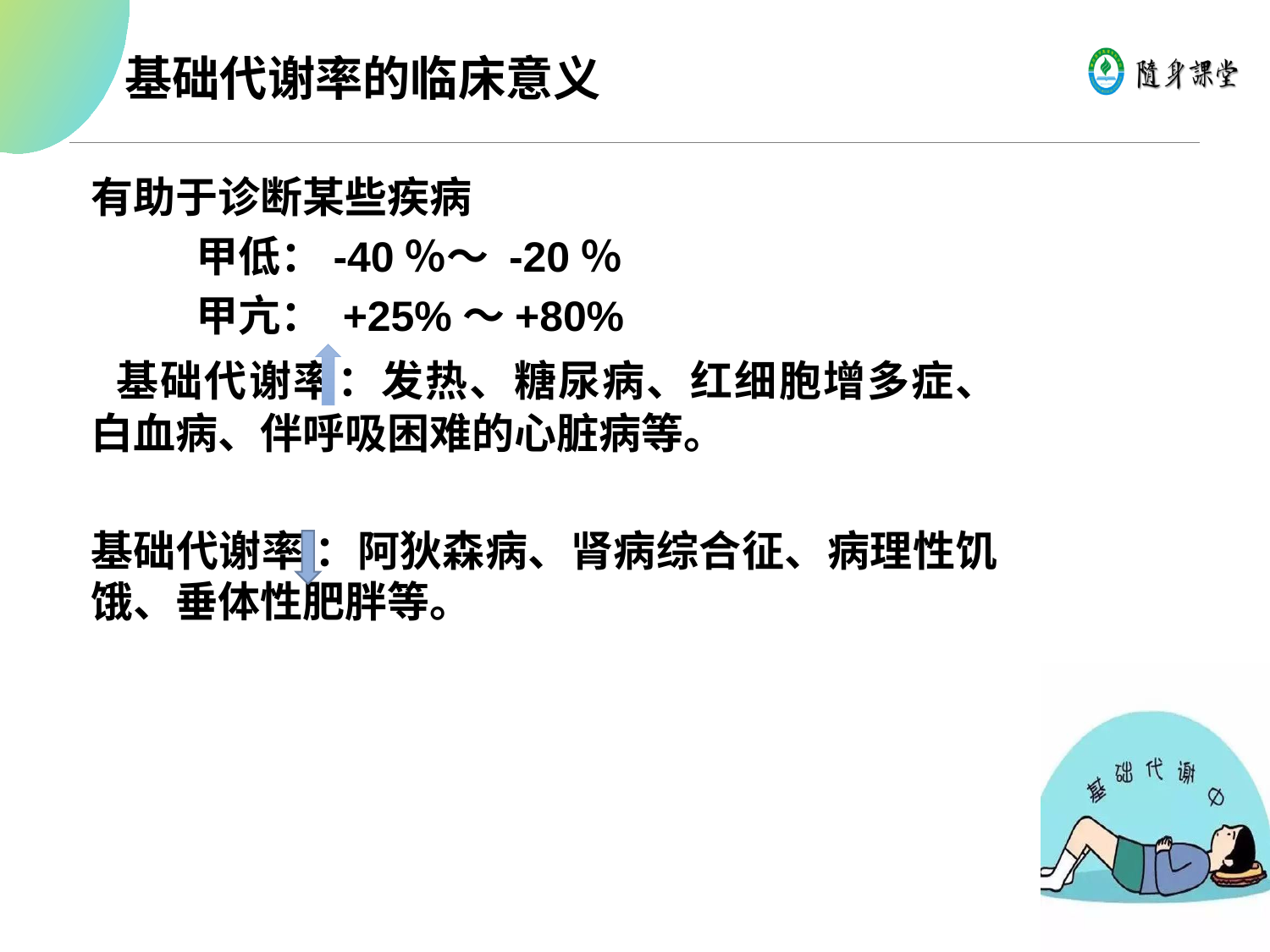

基础代谢率的临床意义
有助于诊断某些疾病
          甲低：-40％～ -20％
          甲亢： +25%～+80%
 基础代谢率：发热、糖尿病、红细胞增多症、白血病、伴呼吸困难的心脏病等。

基础代谢率 ：阿狄森病、肾病综合征、病理性饥饿、垂体性肥胖等。